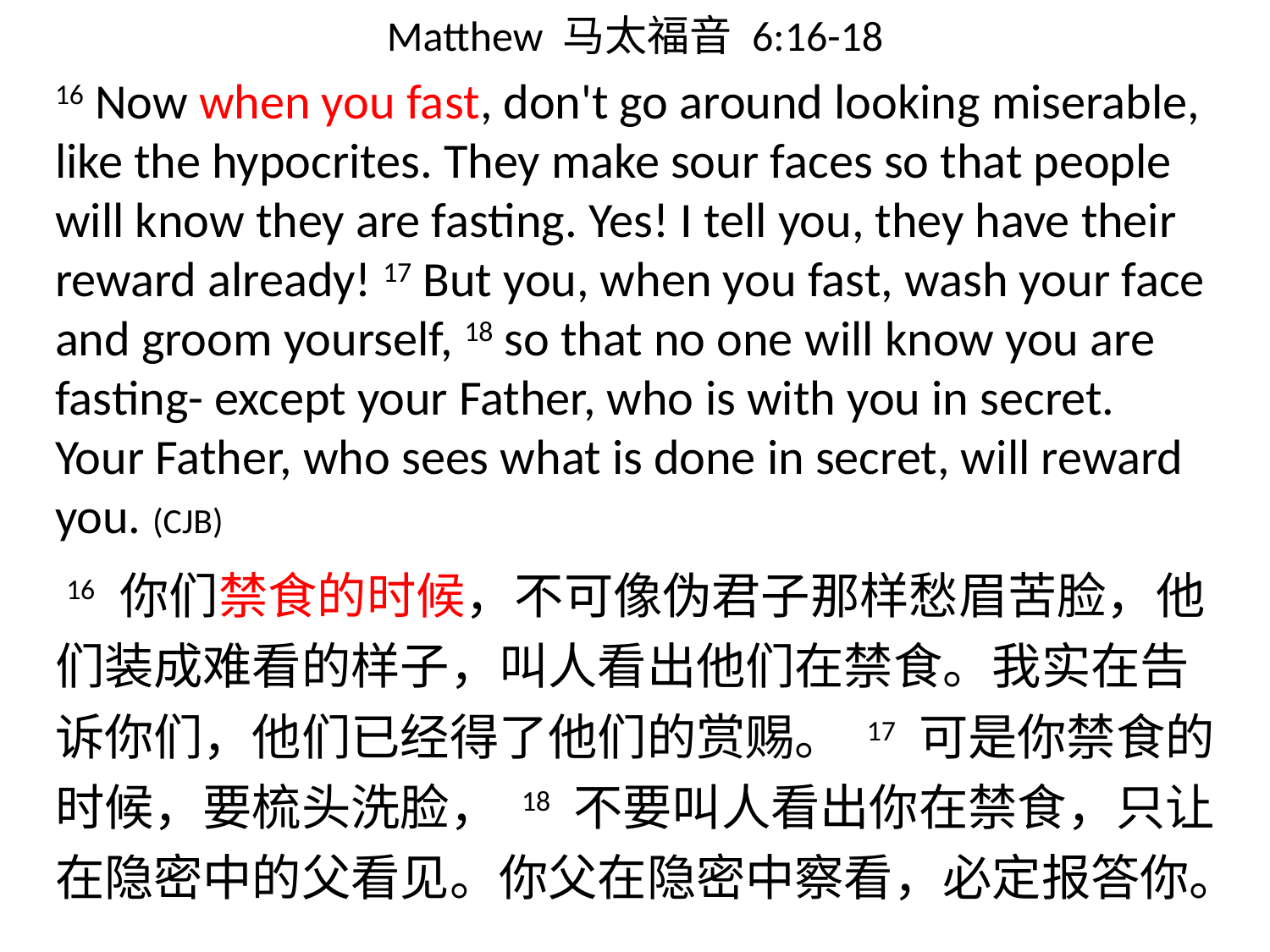

# Matthew 马太福音 6:16-18
16 Now when you fast, don't go around looking miserable, like the hypocrites. They make sour faces so that people will know they are fasting. Yes! I tell you, they have their reward already! 17 But you, when you fast, wash your face and groom yourself, 18 so that no one will know you are fasting- except your Father, who is with you in secret. Your Father, who sees what is done in secret, will reward you. (CJB)
 16  你们禁食的时候，不可像伪君子那样愁眉苦脸，他们装成难看的样子，叫人看出他们在禁食。我实在告诉你们，他们已经得了他们的赏赐。 17 可是你禁食的时候，要梳头洗脸， 18 不要叫人看出你在禁食，只让在隐密中的父看见。你父在隐密中察看，必定报答你。